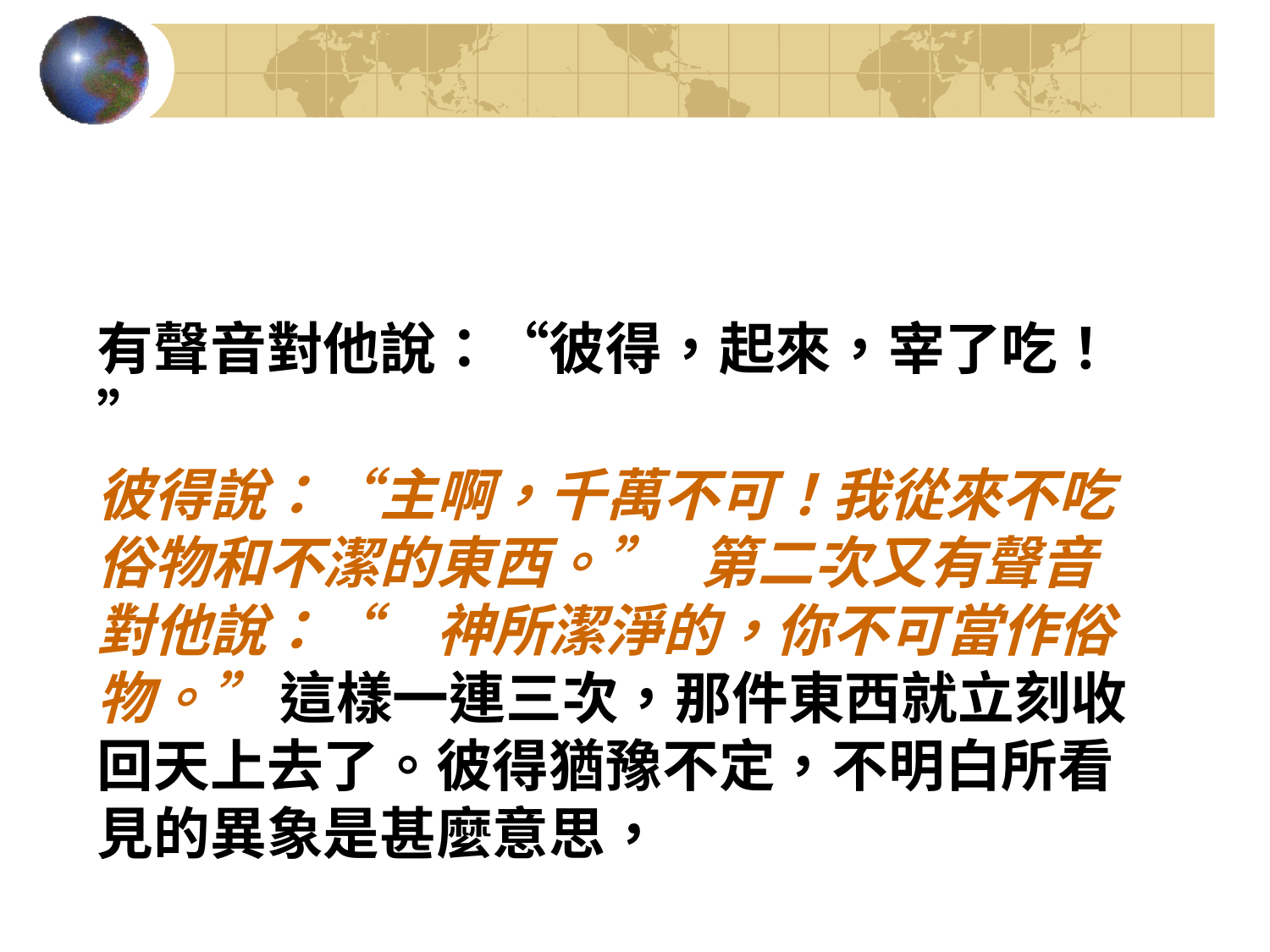

#
有聲音對他說：“彼得，起來，宰了吃！”
彼得說：“主啊，千萬不可！我從來不吃俗物和不潔的東西。”   第二次又有聲音對他說：“　神所潔淨的，你不可當作俗物。” 這樣一連三次，那件東西就立刻收回天上去了。彼得猶豫不定，不明白所看見的異象是甚麼意思，